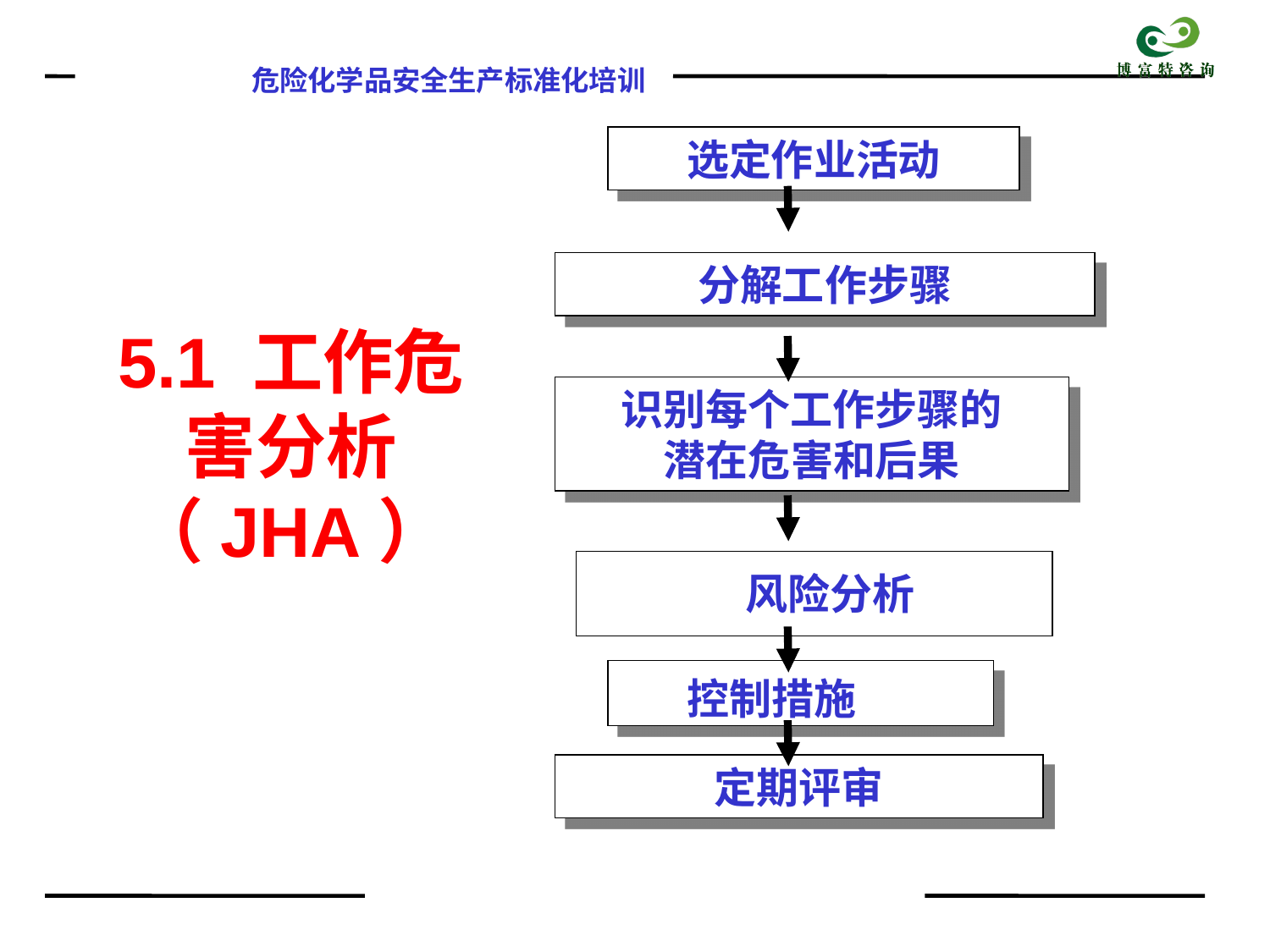

选定作业活动

分解工作步骤

识别每个工作步骤的
潜在危害和后果

风险分析

定期评审
5.1 工作危害分析
（JHA）
控制措施